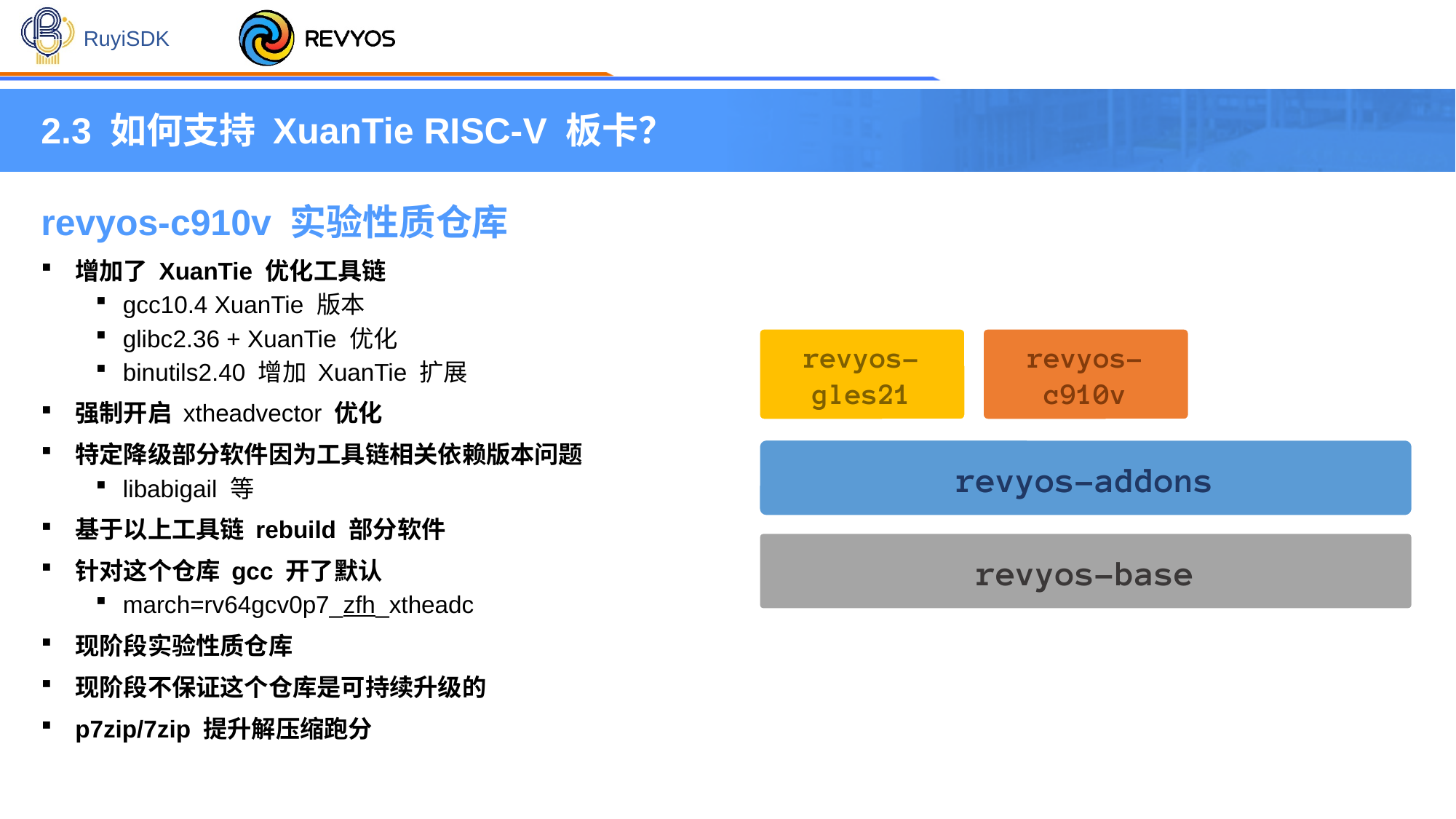

2.3 如何支持 XuanTie RISC-V 板卡？
revyos-c910v 实验性质仓库
增加了 XuanTie 优化工具链
gcc10.4 XuanTie 版本
glibc2.36 + XuanTie 优化
binutils2.40 增加 XuanTie 扩展
强制开启 xtheadvector 优化
特定降级部分软件因为工具链相关依赖版本问题
libabigail 等
基于以上工具链 rebuild 部分软件
针对这个仓库 gcc 开了默认
march=rv64gcv0p7_zfh_xtheadc
现阶段实验性质仓库
现阶段不保证这个仓库是可持续升级的
p7zip/7zip 提升解压缩跑分
revyos-gles21
revyos-c910v
revyos-addons
revyos-base